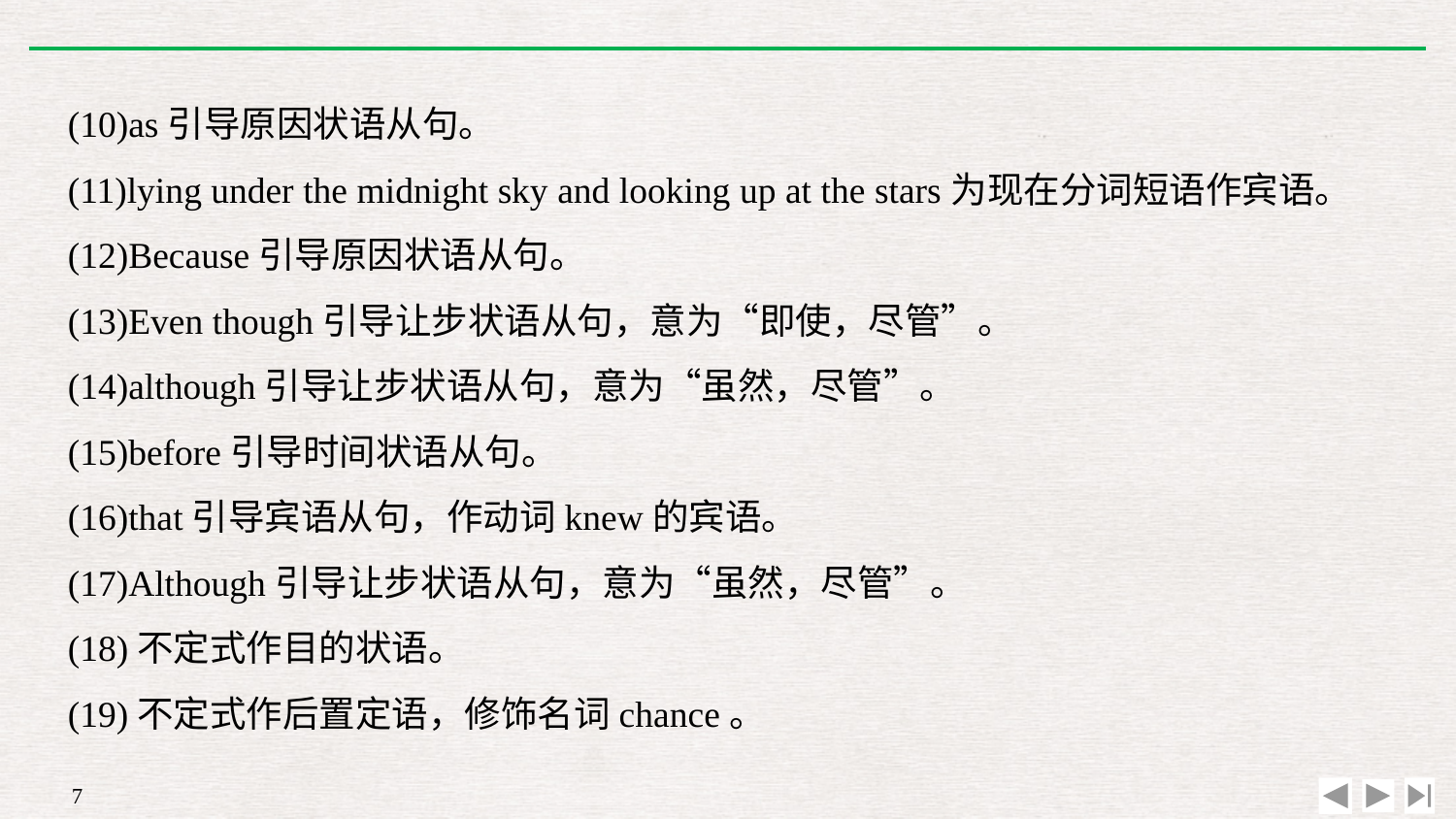

(10)as引导原因状语从句。
(11)lying under the midnight sky and looking up at the stars为现在分词短语作宾语。
(12)Because引导原因状语从句。
(13)Even though引导让步状语从句，意为“即使，尽管”。
(14)although引导让步状语从句，意为“虽然，尽管”。
(15)before引导时间状语从句。
(16)that引导宾语从句，作动词knew的宾语。
(17)Although引导让步状语从句，意为“虽然，尽管”。
(18)不定式作目的状语。
(19)不定式作后置定语，修饰名词chance。